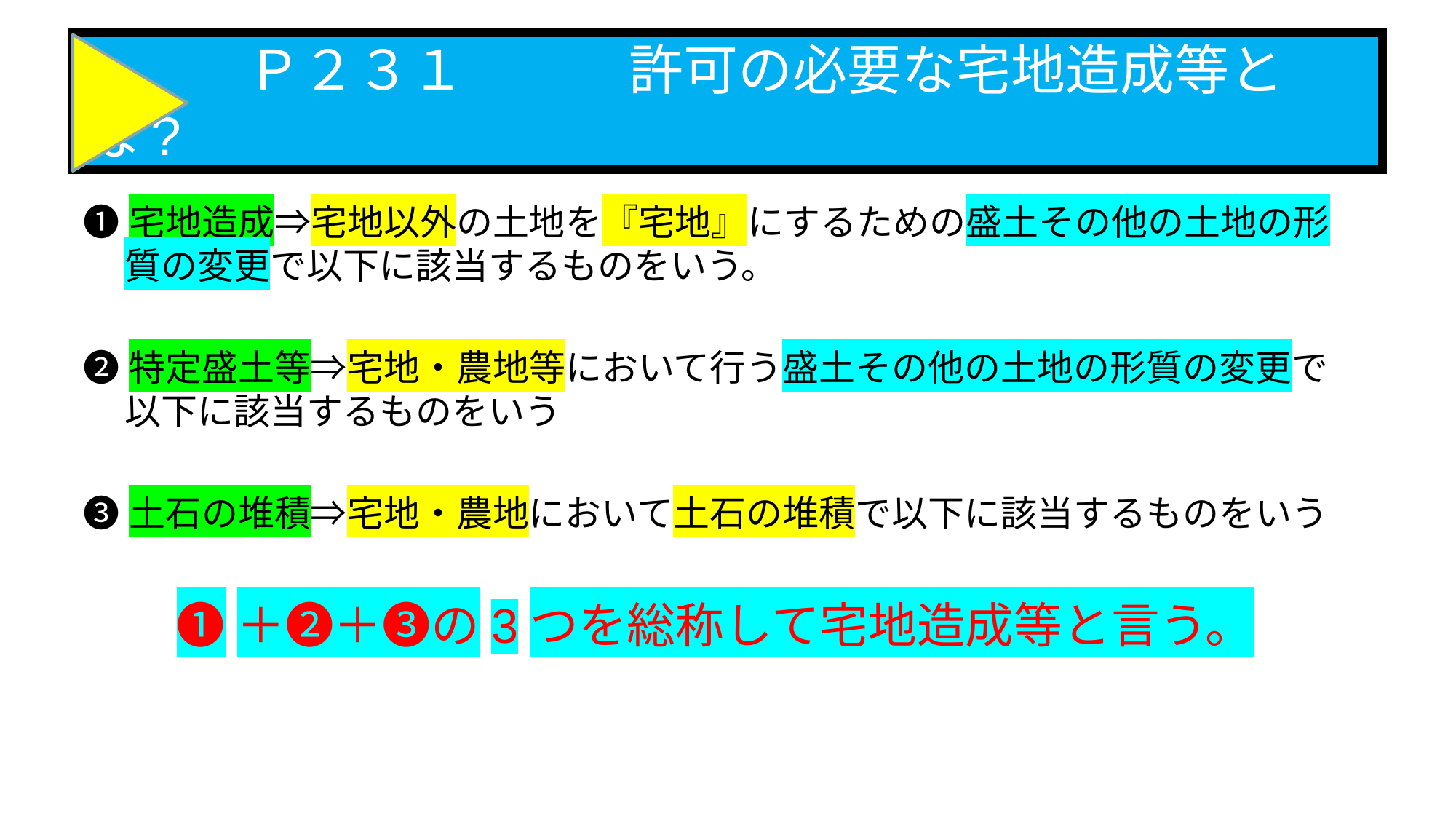

# Ｐ２３１　　　許可の必要な宅地造成等とは?

❶宅地造成⇒宅地以外の土地を『宅地』にするための盛土その他の土地の形質の変更で以下に該当するものをいう。

❷特定盛土等⇒宅地・農地等において行う盛土その他の土地の形質の変更で以下に該当するものをいう

❸土石の堆積⇒宅地・農地において土石の堆積で以下に該当するものをいう

❶＋❷＋❸の3つを総称して宅地造成等と言う。